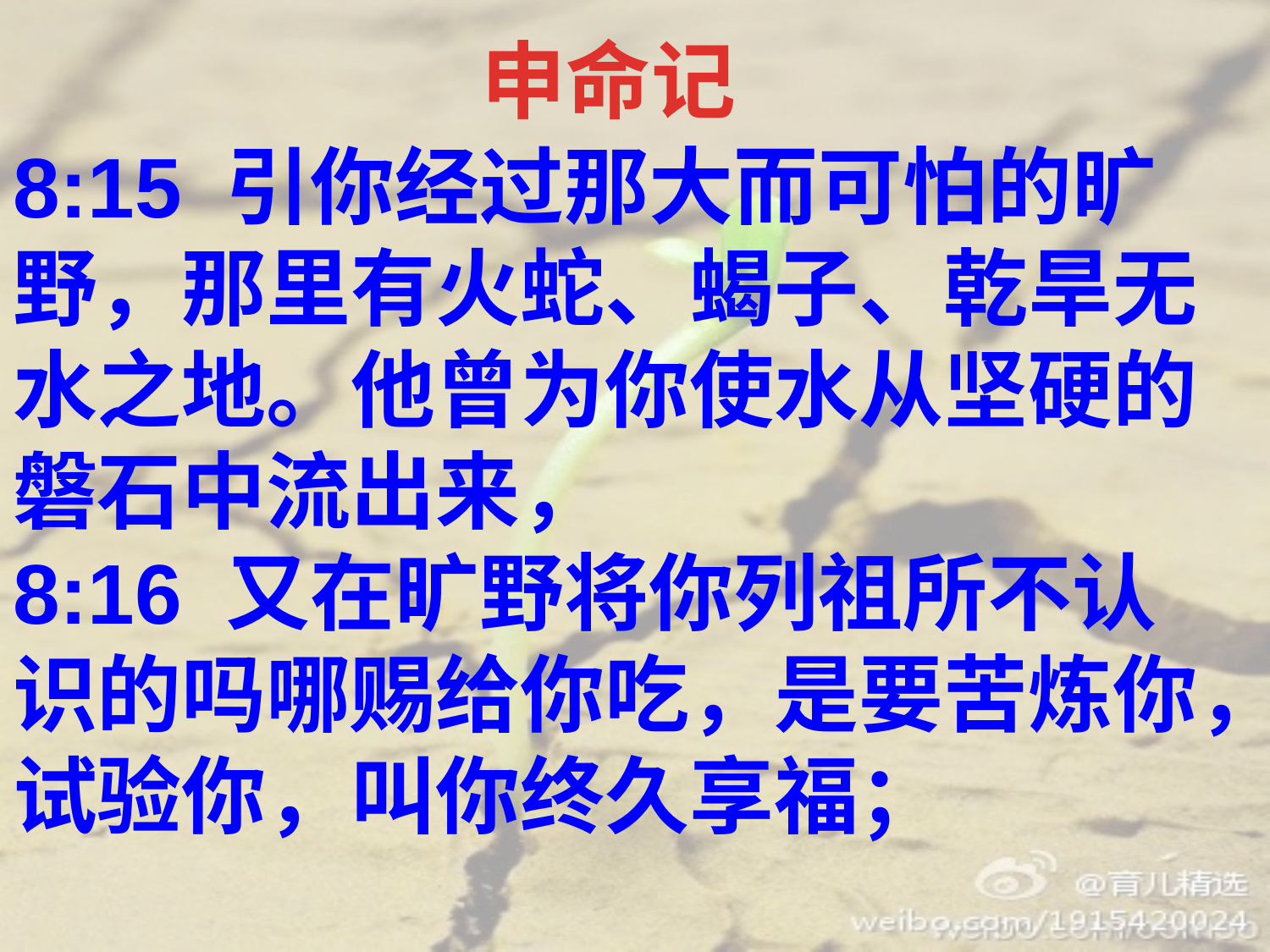

申命记
8:15 引你经过那大而可怕的旷野，那里有火蛇、蝎子、乾旱无水之地。他曾为你使水从坚硬的磐石中流出来，
8:16 又在旷野将你列祖所不认识的吗哪赐给你吃，是要苦炼你，试验你，叫你终久享福；